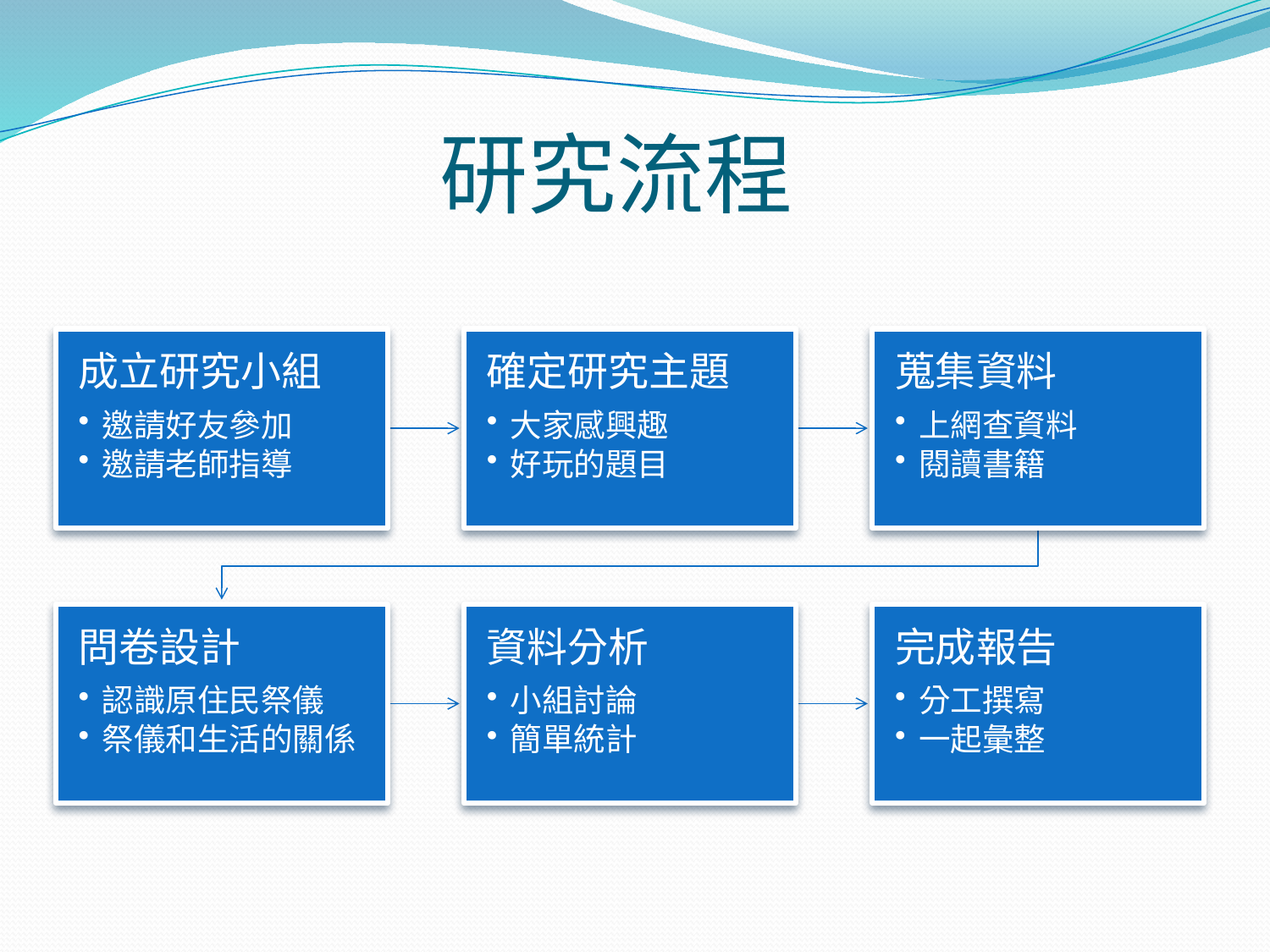

# 研究流程

成立研究小組
邀請好友參加
邀請老師指導

確定研究主題
大家感興趣
好玩的題目

蒐集資料
上網查資料
閱讀書籍

問卷設計
認識原住民祭儀
祭儀和生活的關係

資料分析
小組討論
簡單統計
完成報告
分工撰寫
一起彙整